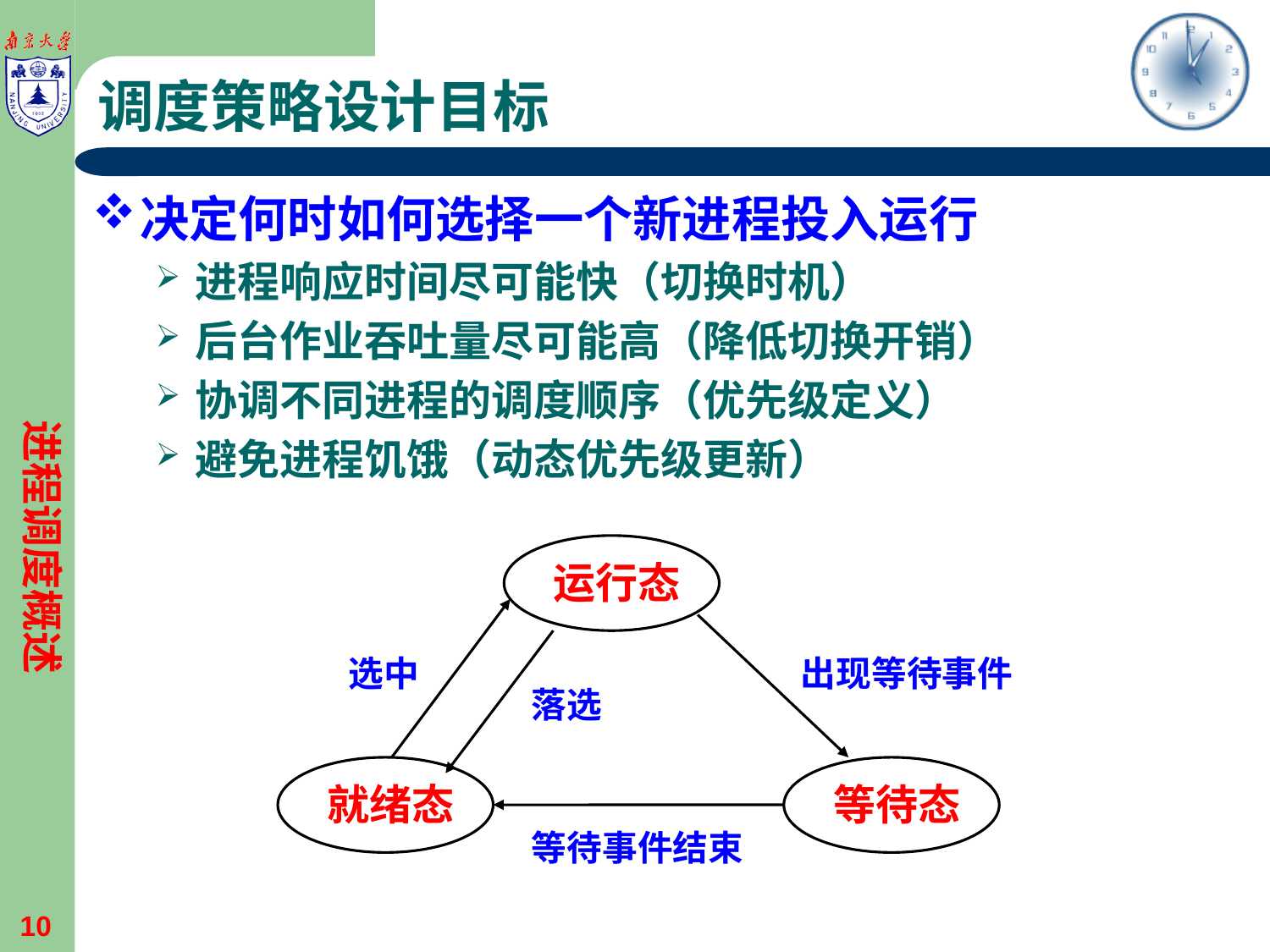

# 调度策略设计目标
决定何时如何选择一个新进程投入运行
进程响应时间尽可能快（切换时机）
后台作业吞吐量尽可能高（降低切换开销）
协调不同进程的调度顺序（优先级定义）
避免进程饥饿（动态优先级更新）

进程调度概述

运行态

选中
出现等待事件
落选

就绪态
等待态

等待事件结束
10